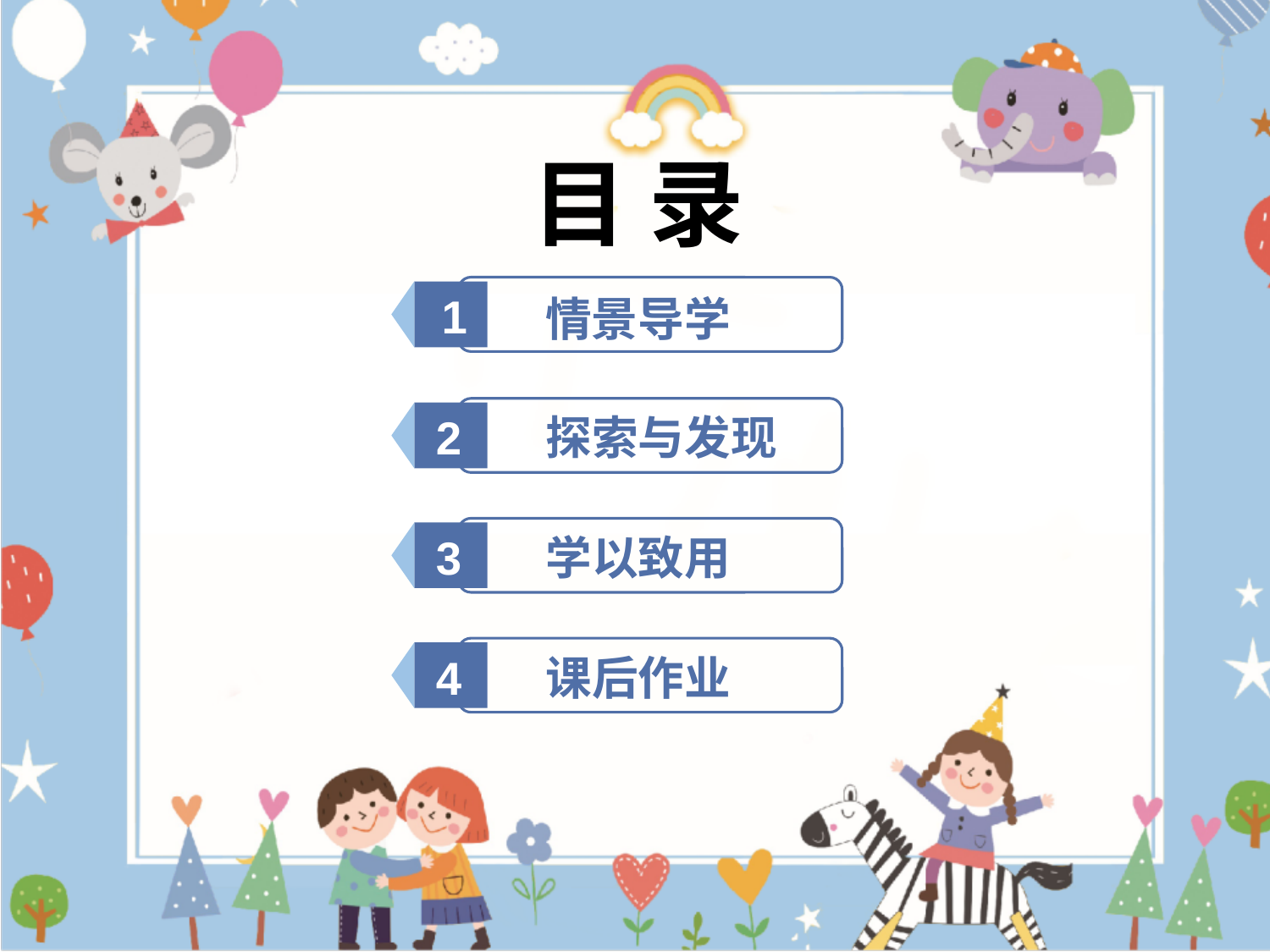

目 录

1
情景导学

2
探索与发现

3
学以致用

4
课后作业